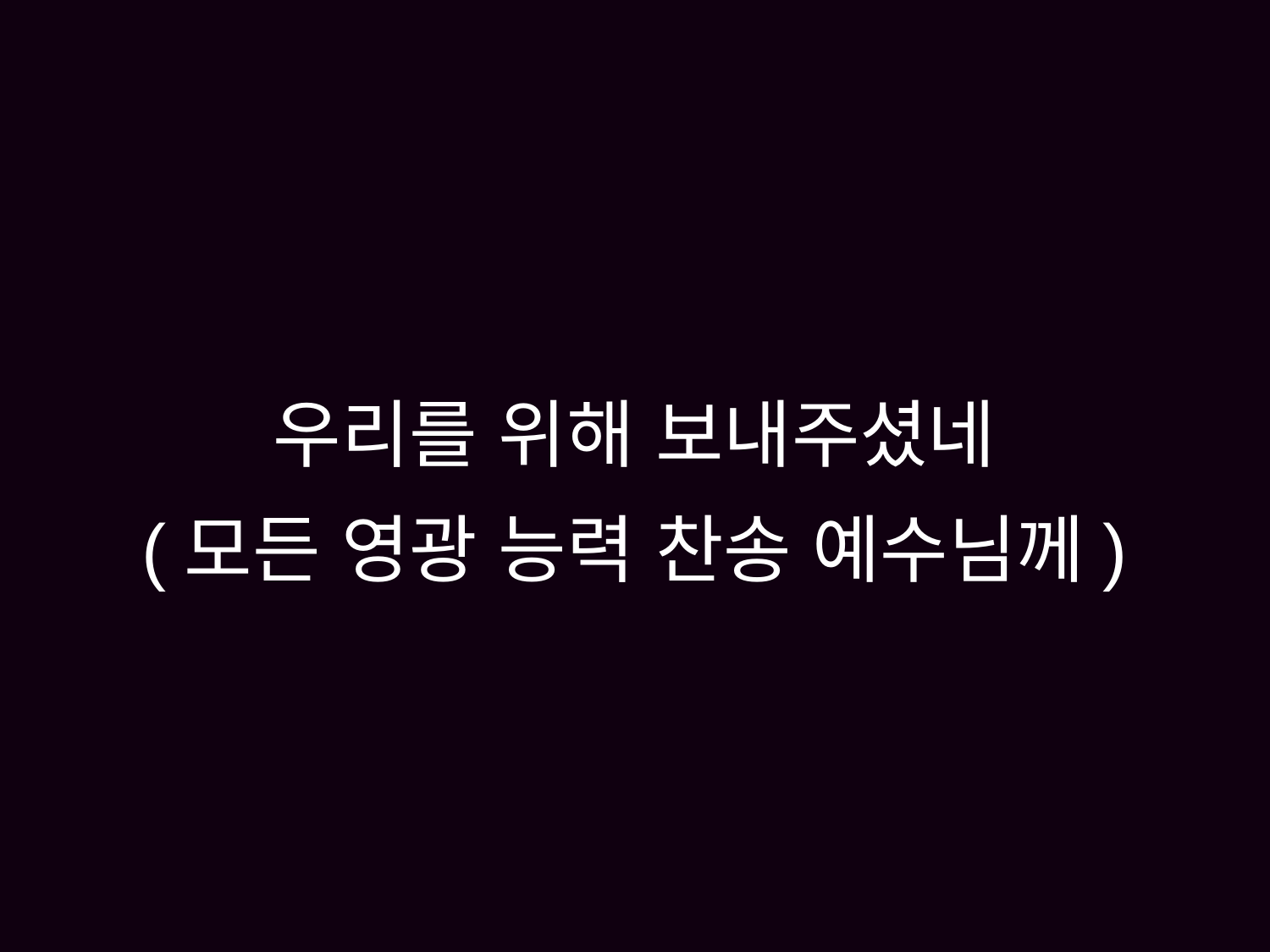

# 우리를 위해 보내주셨네 (모든 영광 능력 찬송 예수님께)